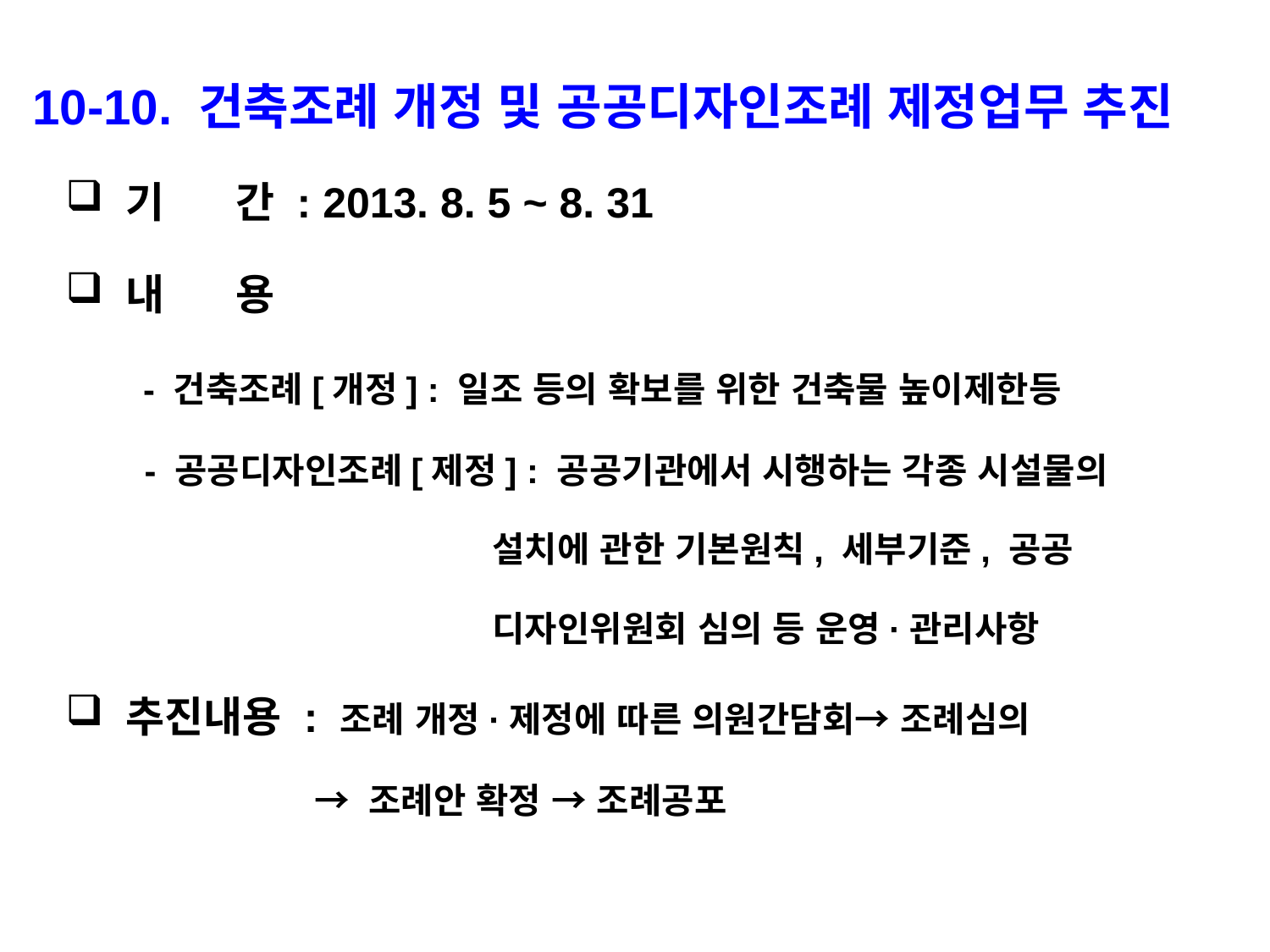

10-10. 건축조례 개정 및 공공디자인조례 제정업무 추진
 기      간 : 2013. 8. 5 ~ 8. 31
 내      용
    - 건축조례[개정] : 일조 등의 확보를 위한 건축물 높이제한등
     - 공공디자인조례[제정] : 공공기관에서 시행하는 각종 시설물의
                                       설치에 관한 기본원칙, 세부기준, 공공
                                       디자인위원회 심의 등 운영·관리사항
 추진내용 : 조례 개정·제정에 따른 의원간담회→ 조례심의
                      → 조례안 확정 → 조례공포